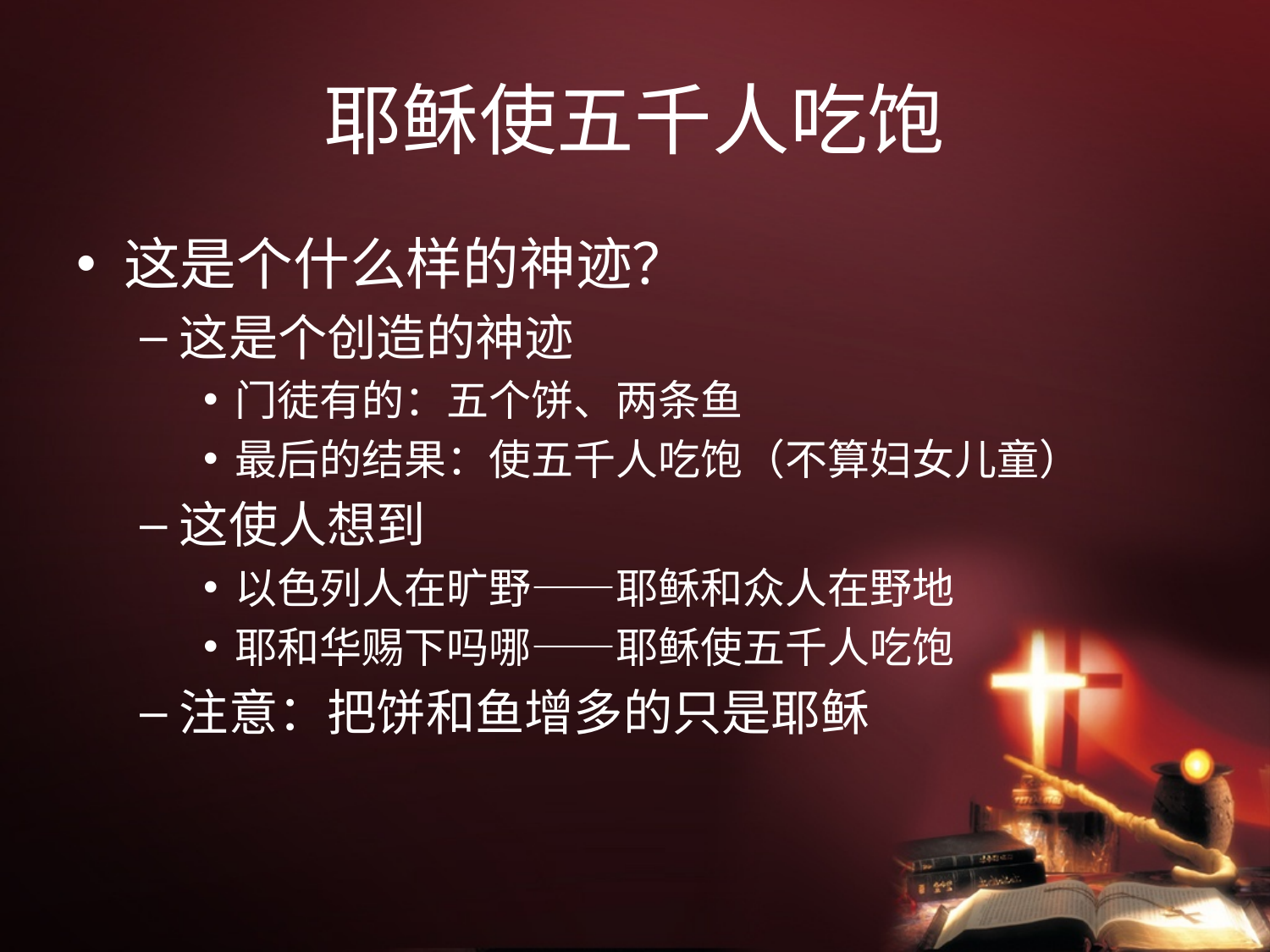

# 耶稣使五千人吃饱
这是个什么样的神迹？
这是个创造的神迹
门徒有的：五个饼、两条鱼
最后的结果：使五千人吃饱（不算妇女儿童）
这使人想到
以色列人在旷野——耶稣和众人在野地
耶和华赐下吗哪——耶稣使五千人吃饱
注意：把饼和鱼增多的只是耶稣